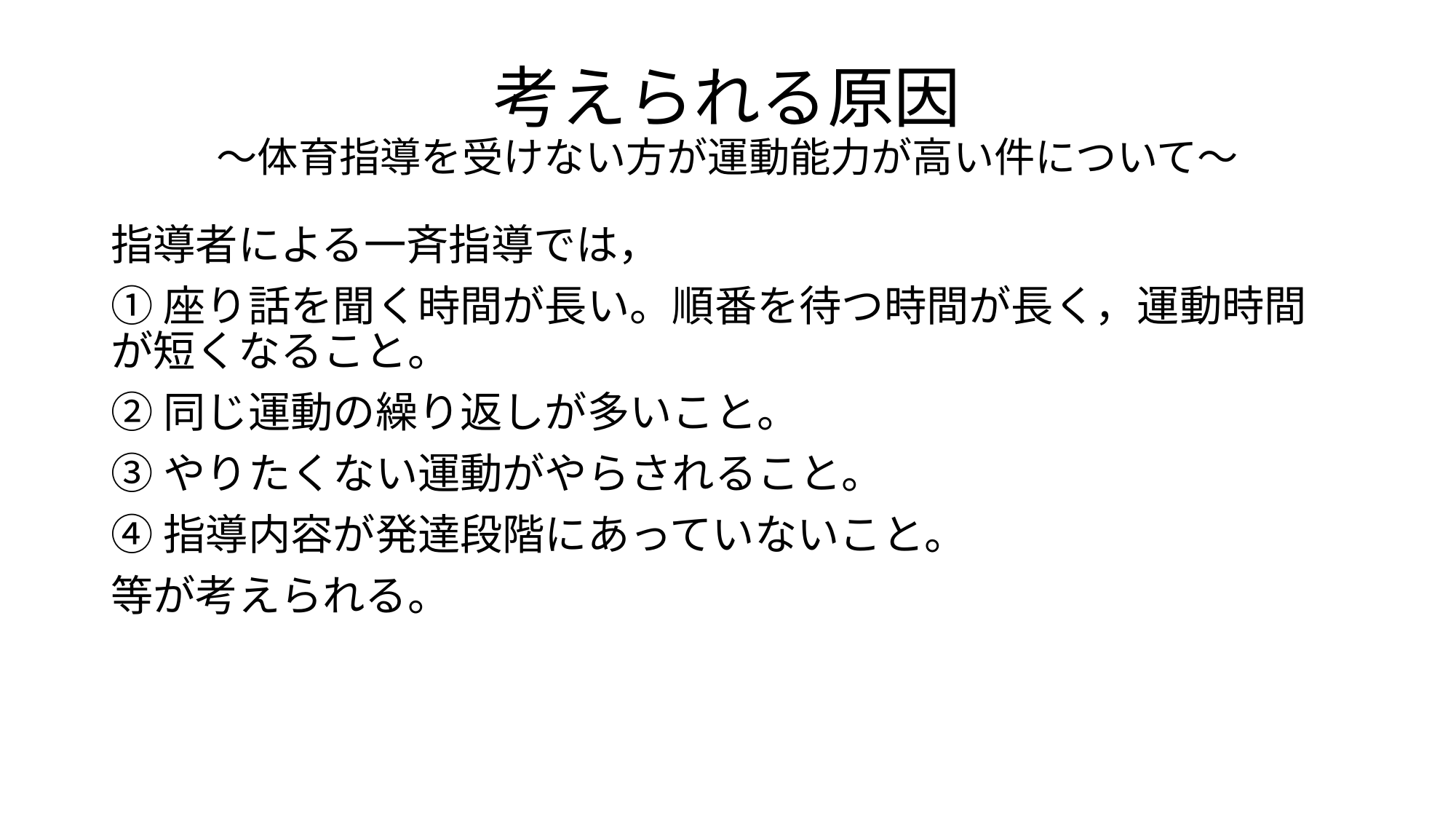

# 考えられる原因 ～体育指導を受けない方が運動能力が高い件について～
指導者による一斉指導では，
①座り話を聞く時間が長い。順番を待つ時間が長く，運動時間が短くなること。
②同じ運動の繰り返しが多いこと。
③やりたくない運動がやらされること。
④指導内容が発達段階にあっていないこと。
等が考えられる。